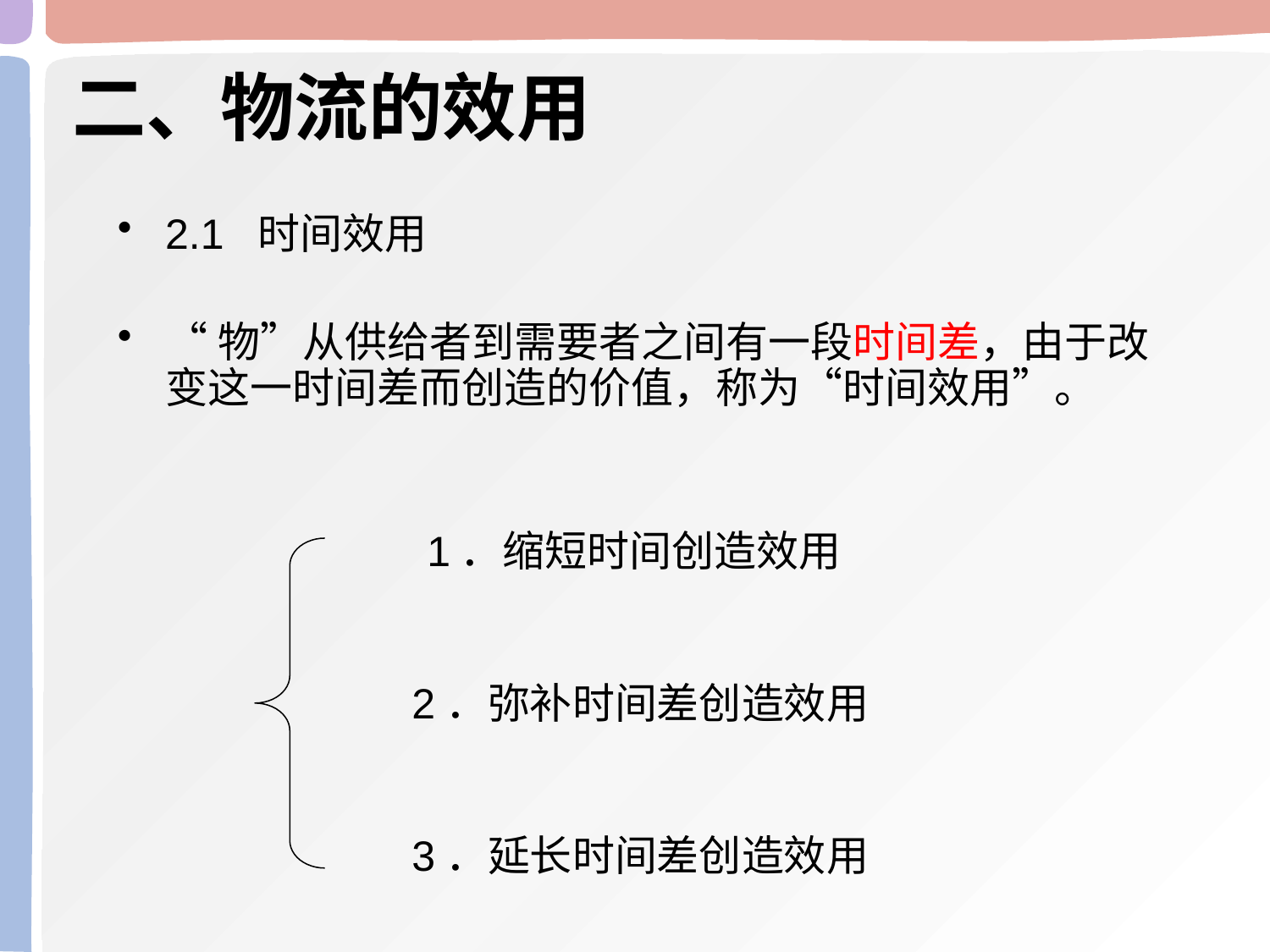

二、物流的效用
2.1  时间效用

“物”从供给者到需要者之间有一段时间差，由于改变这一时间差而创造的价值，称为“时间效用”。

  1．缩短时间创造效用

   2．弥补时间差创造效用

   3．延长时间差创造效用